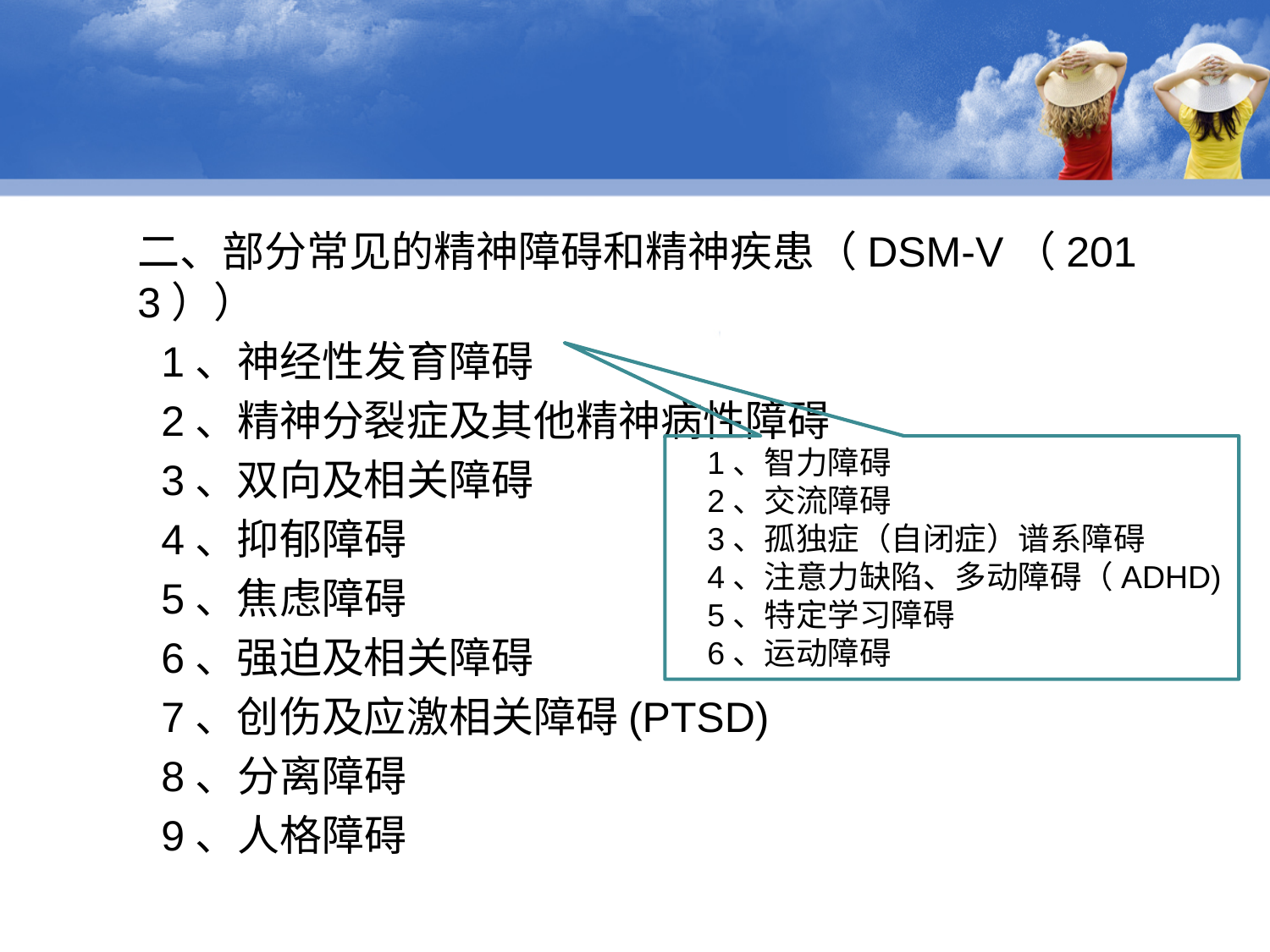

1、智力障碍
2、交流障碍
3、孤独症（自闭症）谱系障碍
4、注意力缺陷、多动障碍（ADHD)
5、特定学习障碍
6、运动障碍
二、部分常见的精神障碍和精神疾患（DSM-V（2013））
  1、神经性发育障碍
  2、精神分裂症及其他精神病性障碍
  3、双向及相关障碍
  4、抑郁障碍
  5、焦虑障碍
  6、强迫及相关障碍
  7、创伤及应激相关障碍(PTSD)
  8、分离障碍
  9、人格障碍